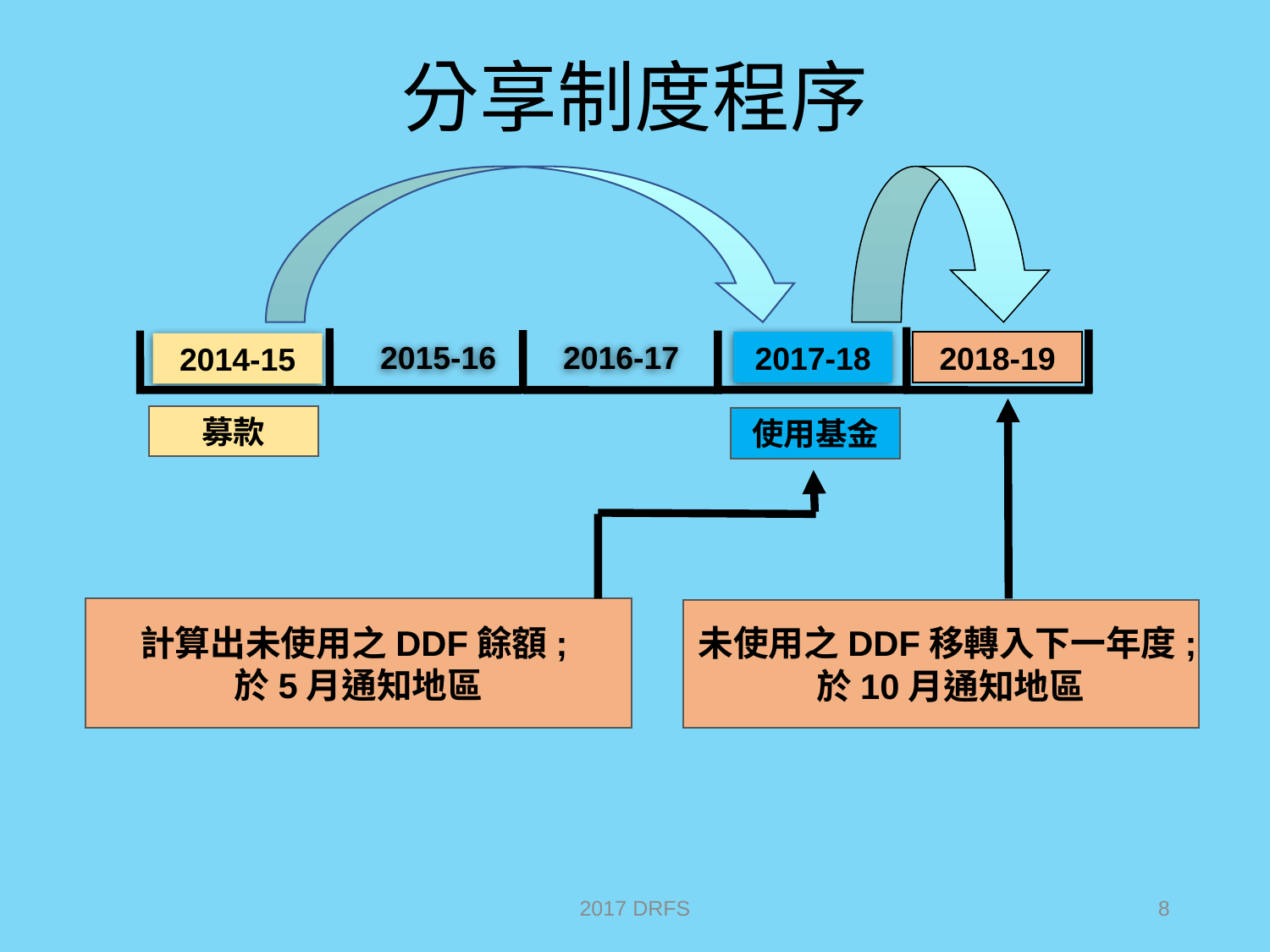

# 分享制度程序

2016-17

2015-16

2017-18
2018-19

2014-15

募款

使用基金

計算出未使用之DDF餘額;
於5月通知地區
未使用之DDF移轉入下一年度; 於10月通知地區
2017 DRFS
8